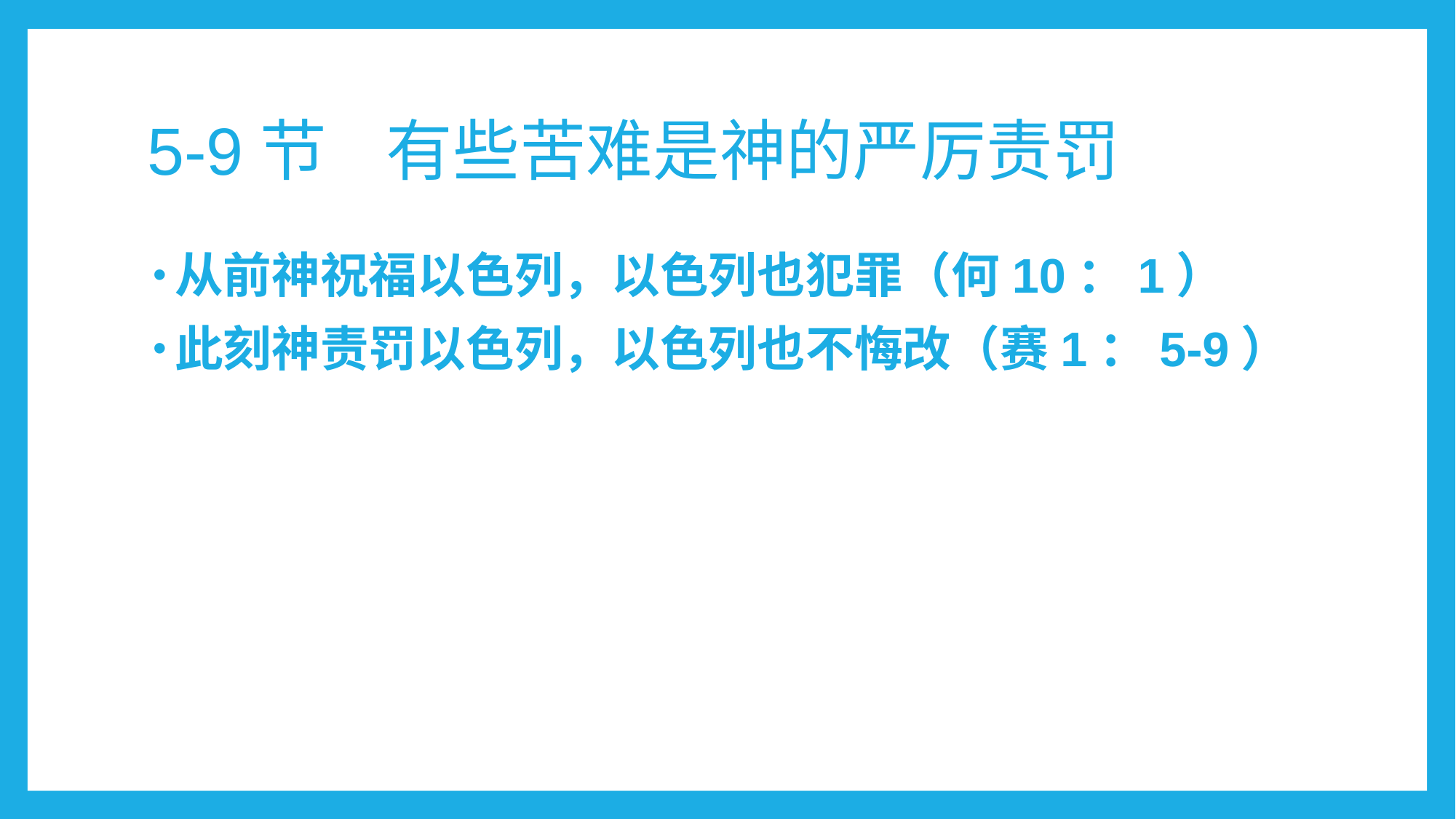

# 5-9节    有些苦难是神的严厉责罚
从前神祝福以色列，以色列也犯罪（何10：1）
此刻神责罚以色列，以色列也不悔改（赛1：5-9）